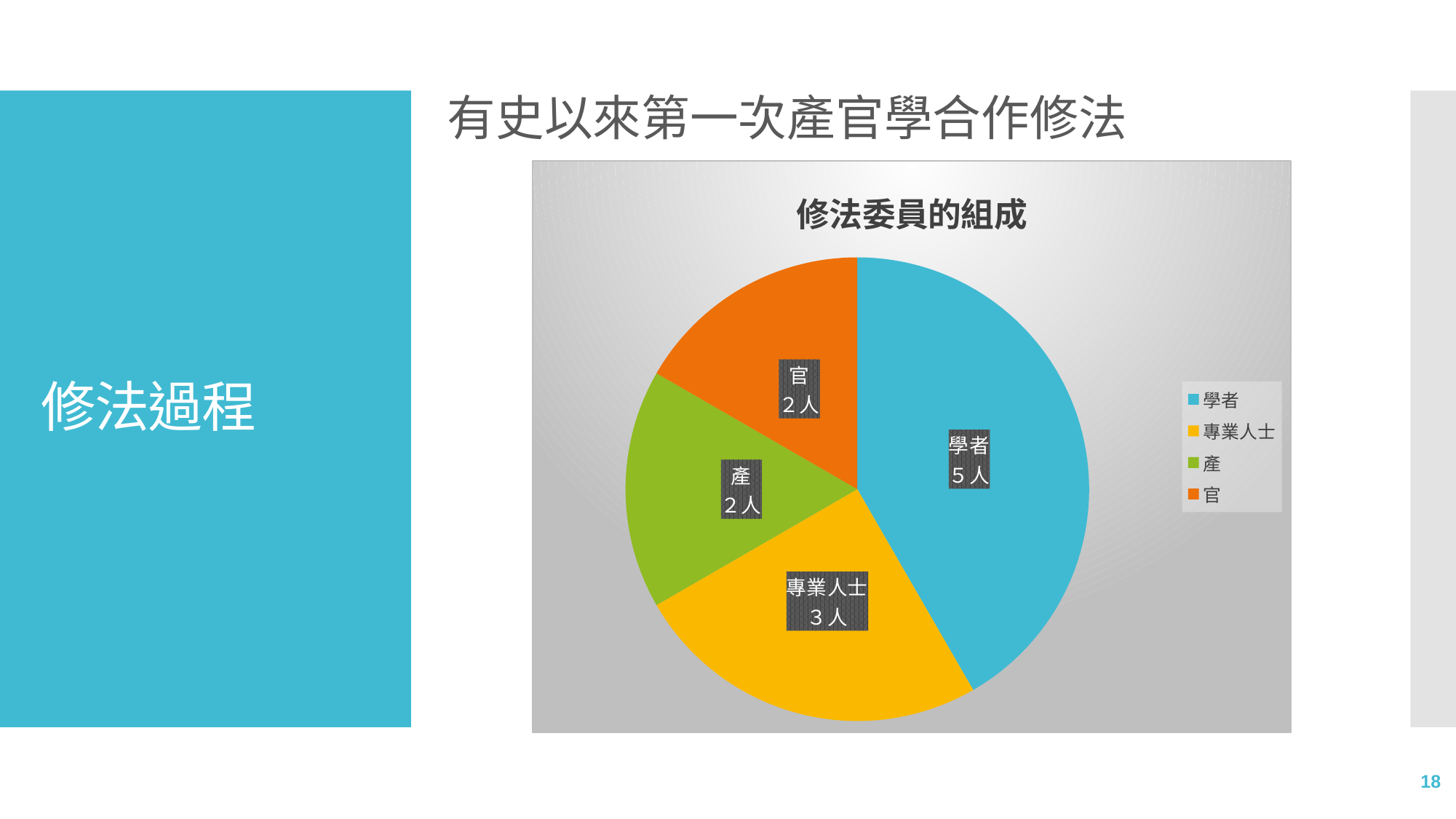

有史以來第一次產官學合作修法
# 修法過程

### Chart:

| Category | 修法委員的組成 |
|---|---|
| 學者 | 5.0 |
| 專業人士 | 3.0 |
| 產 | 2.0 |
| 官 | 2.0 |
18